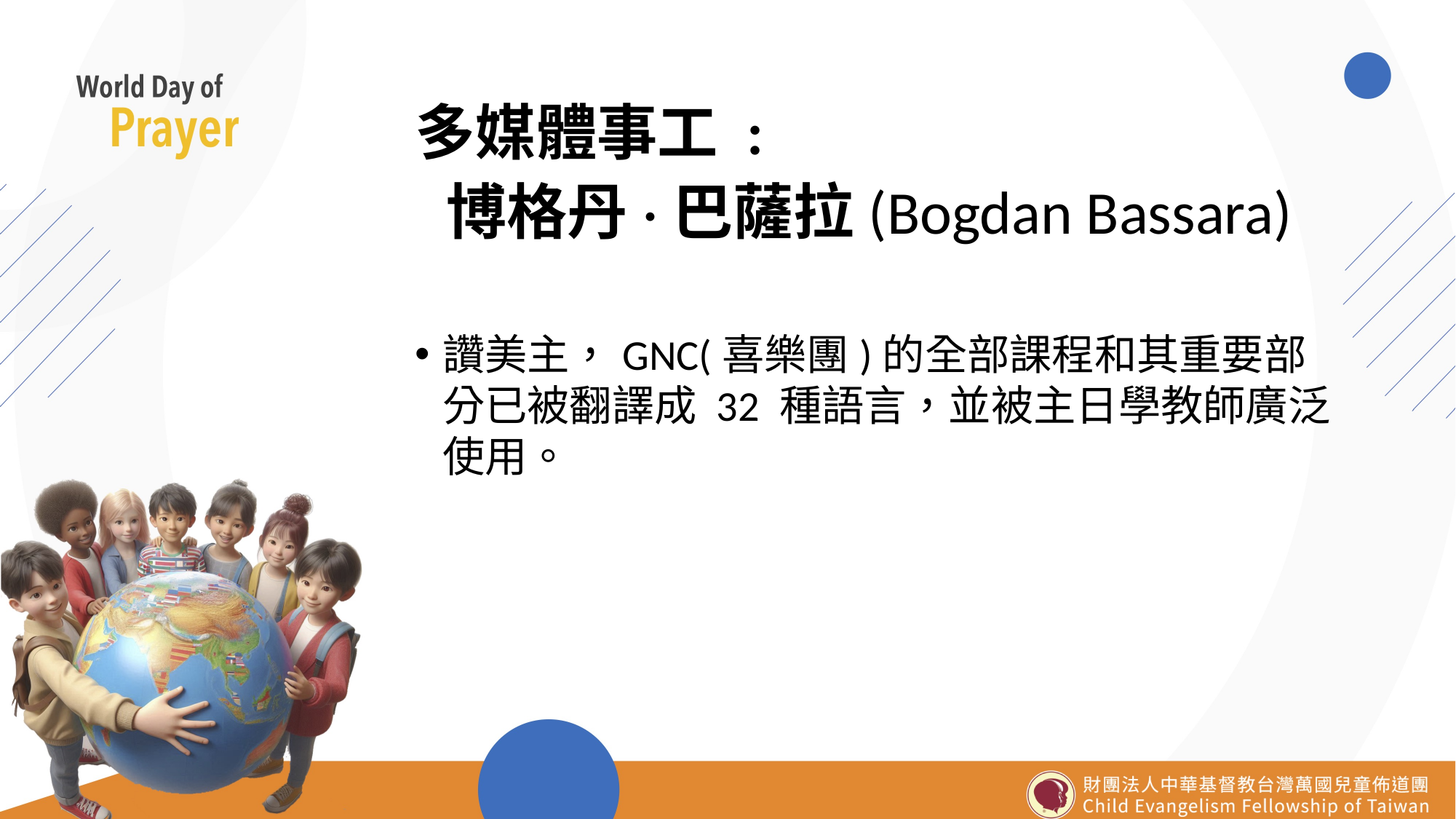

# 多媒體事工 :  博格丹·巴薩拉(Bogdan Bassara)
讚美主，GNC(喜樂團)的全部課程和其重要部分已被翻譯成 32 種語言，並被主日學教師廣泛使用。